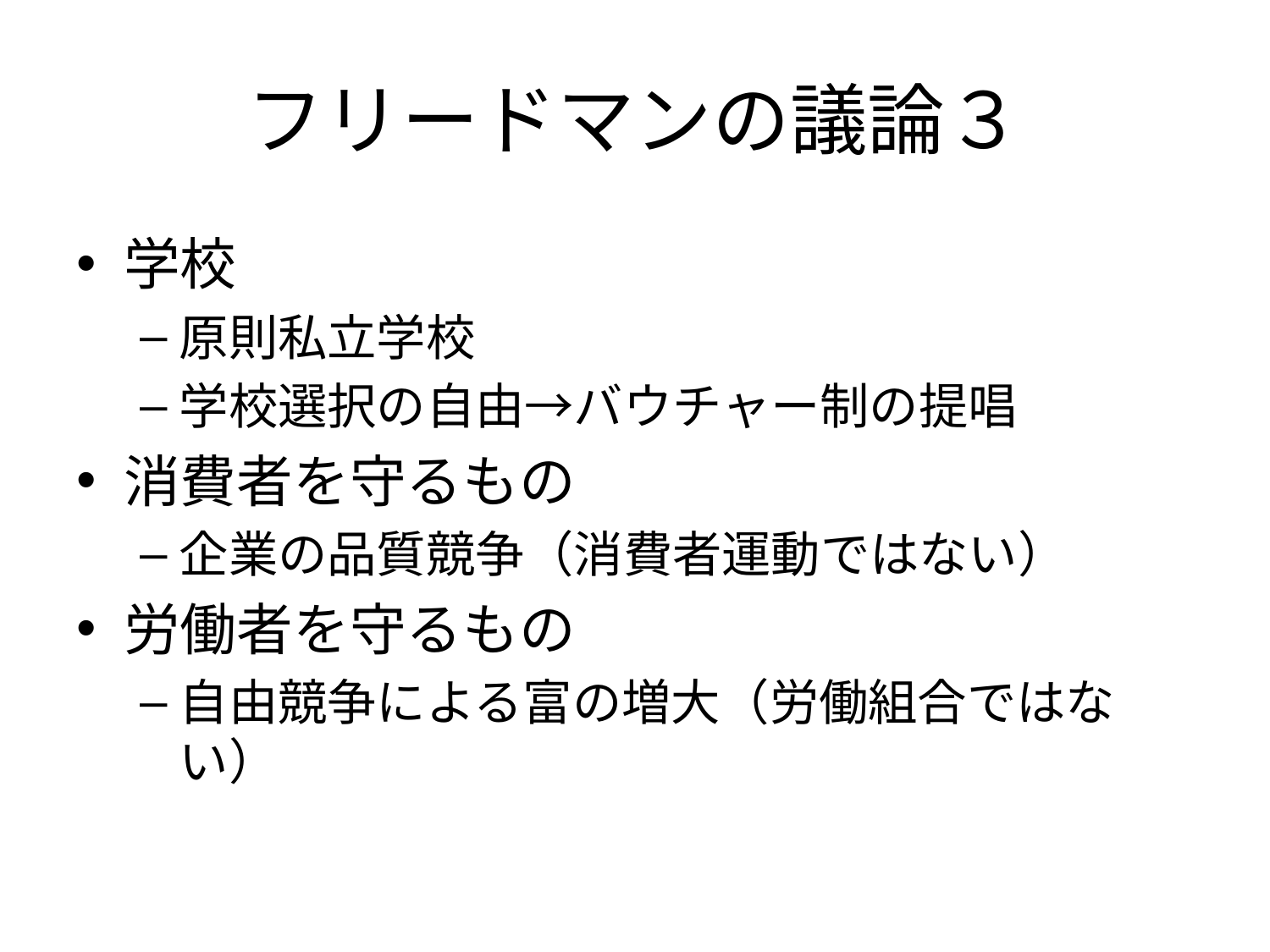

# フリードマンの議論３
学校
原則私立学校
学校選択の自由→バウチャー制の提唱
消費者を守るもの
企業の品質競争（消費者運動ではない）
労働者を守るもの
自由競争による富の増大（労働組合ではない）